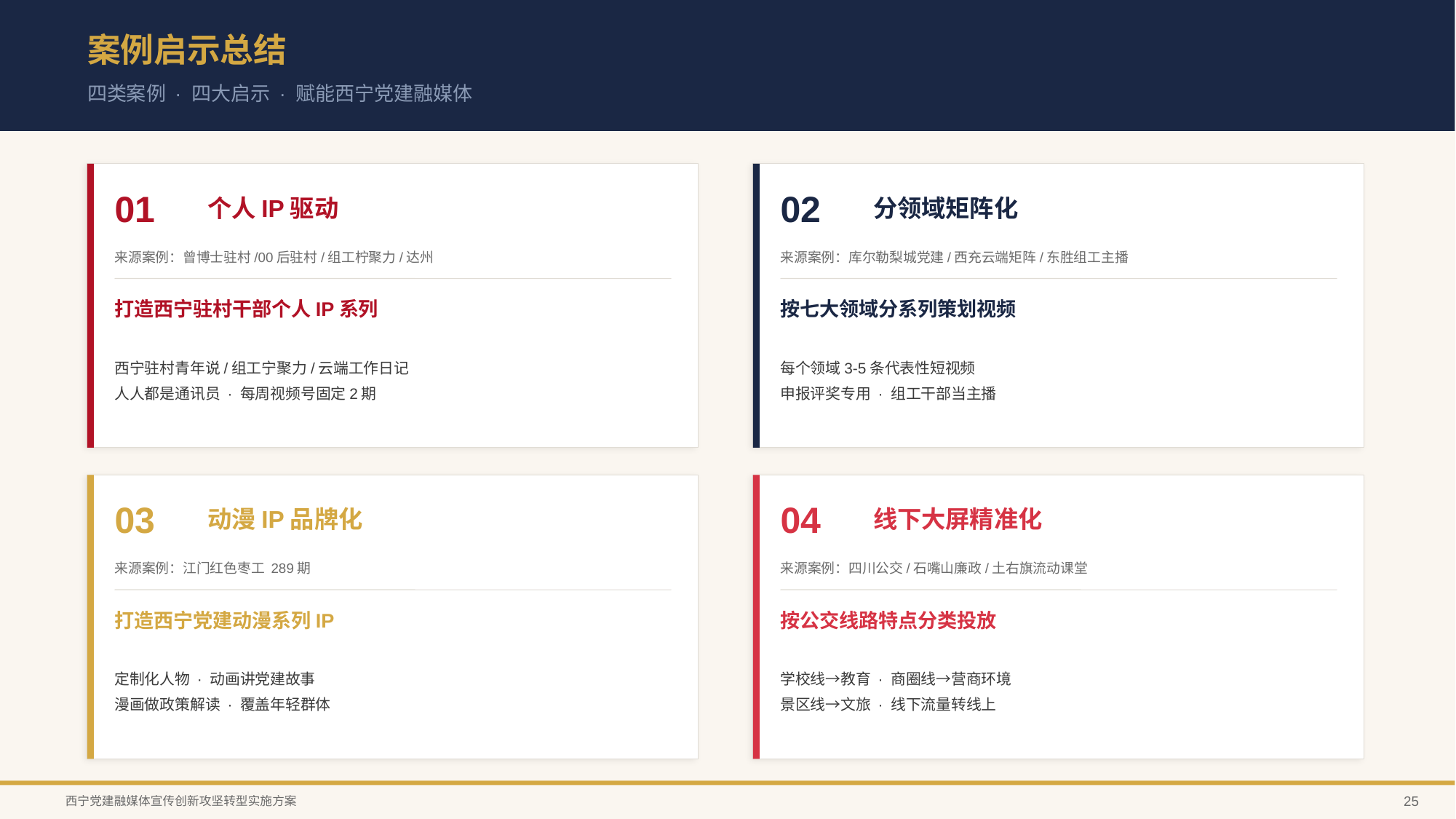

案例启示总结
四类案例 · 四大启示 · 赋能西宁党建融媒体

01
02
个人IP驱动
分领域矩阵化
来源案例：曾博士驻村/00后驻村/组工柠聚力/达州
来源案例：库尔勒梨城党建/西充云端矩阵/东胜组工主播

打造西宁驻村干部个人IP系列
按七大领域分系列策划视频
西宁驻村青年说/组工宁聚力/云端工作日记
人人都是通讯员 · 每周视频号固定2期
每个领域3-5条代表性短视频
申报评奖专用 · 组工干部当主播

03
04
动漫IP品牌化
线下大屏精准化
来源案例：江门红色枣工 289期
来源案例：四川公交/石嘴山廉政/土右旗流动课堂

打造西宁党建动漫系列IP
按公交线路特点分类投放
定制化人物 · 动画讲党建故事
漫画做政策解读 · 覆盖年轻群体
学校线→教育 · 商圈线→营商环境
景区线→文旅 · 线下流量转线上

西宁党建融媒体宣传创新攻坚转型实施方案
25